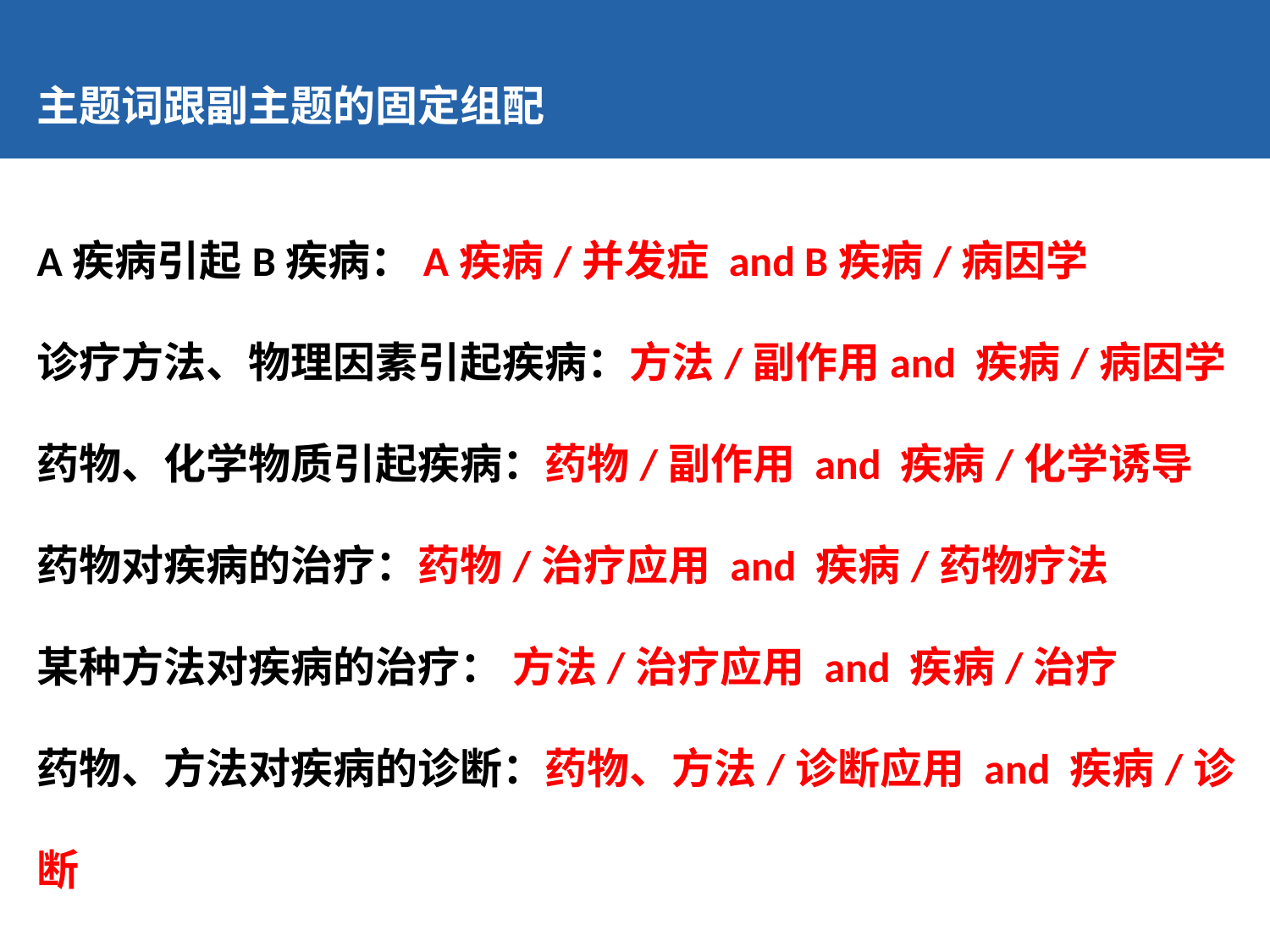

主题词跟副主题的固定组配
A疾病引起B疾病：A疾病/并发症 and B疾病/病因学
诊疗方法、物理因素引起疾病：方法/副作用and 疾病/病因学
药物、化学物质引起疾病：药物/副作用 and 疾病/化学诱导
药物对疾病的治疗：药物/治疗应用 and 疾病/药物疗法
某种方法对疾病的治疗： 方法/治疗应用 and 疾病/治疗
药物、方法对疾病的诊断：药物、方法/诊断应用 and 疾病/诊断